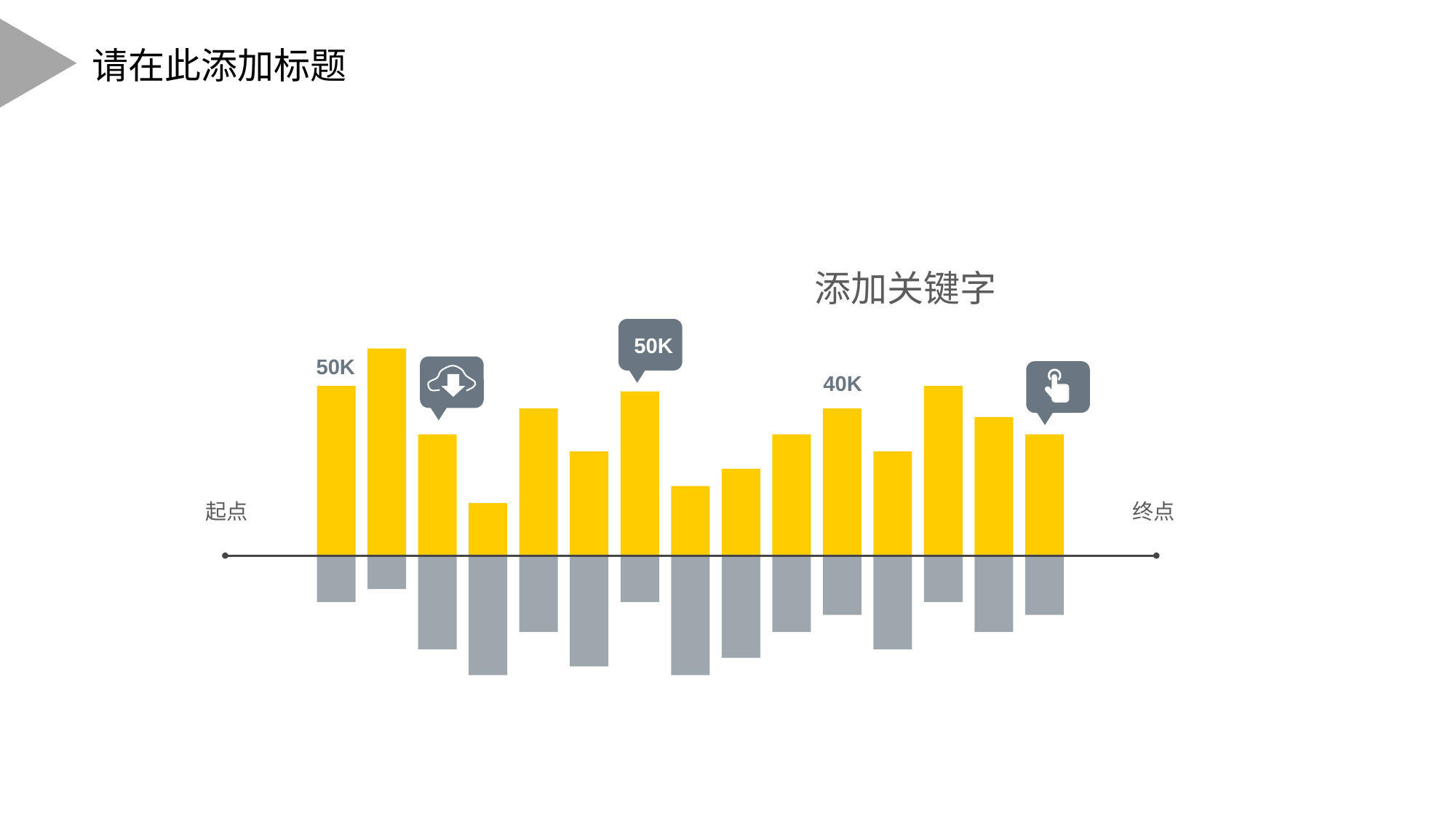

请在此添加标题
添加关键字

50K
50K

40K

起点
终点